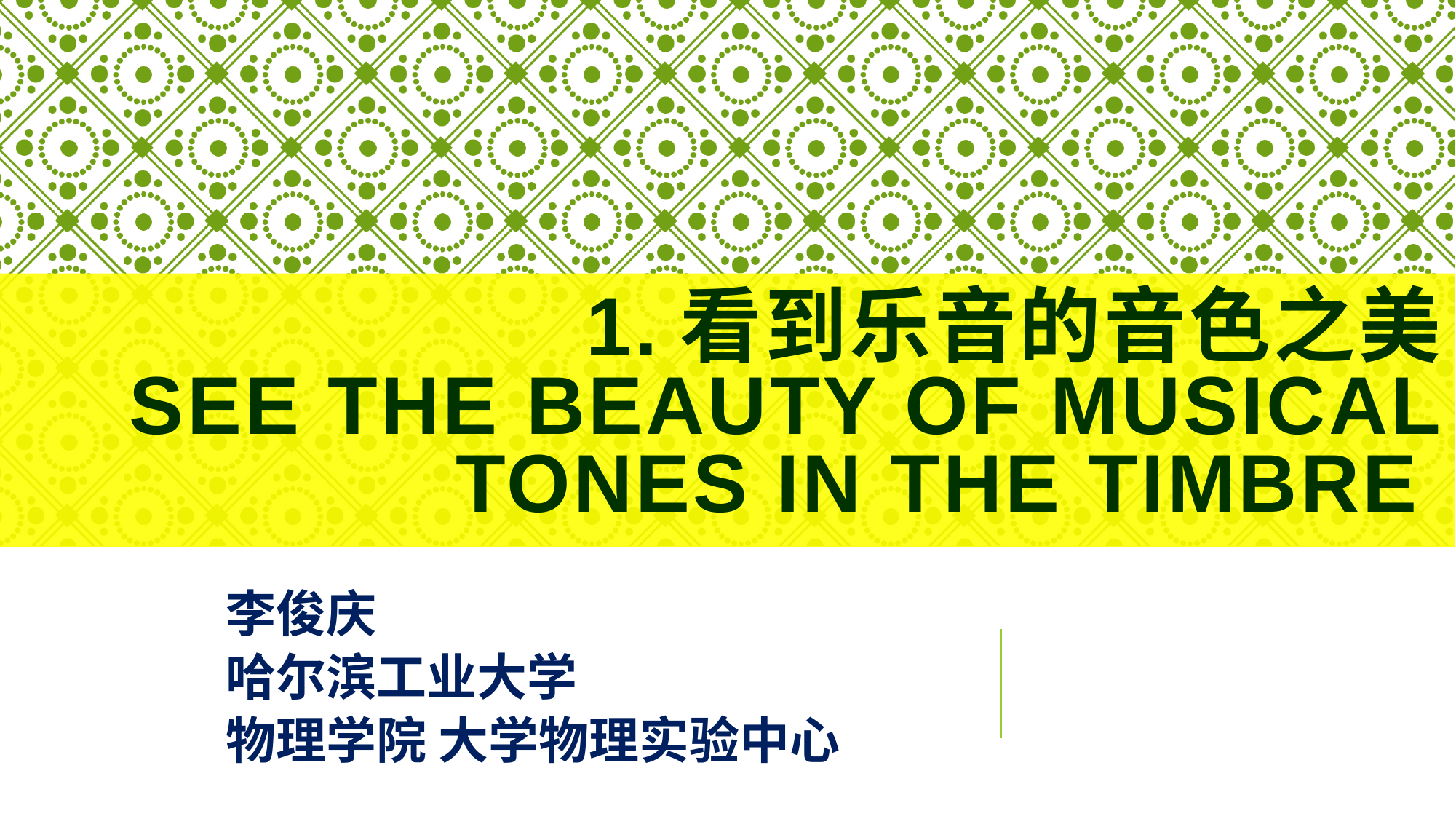

# 1.看到乐音的音色之美 See the beauty of musical tones in the timbre
李俊庆
哈尔滨工业大学
物理学院 大学物理实验中心